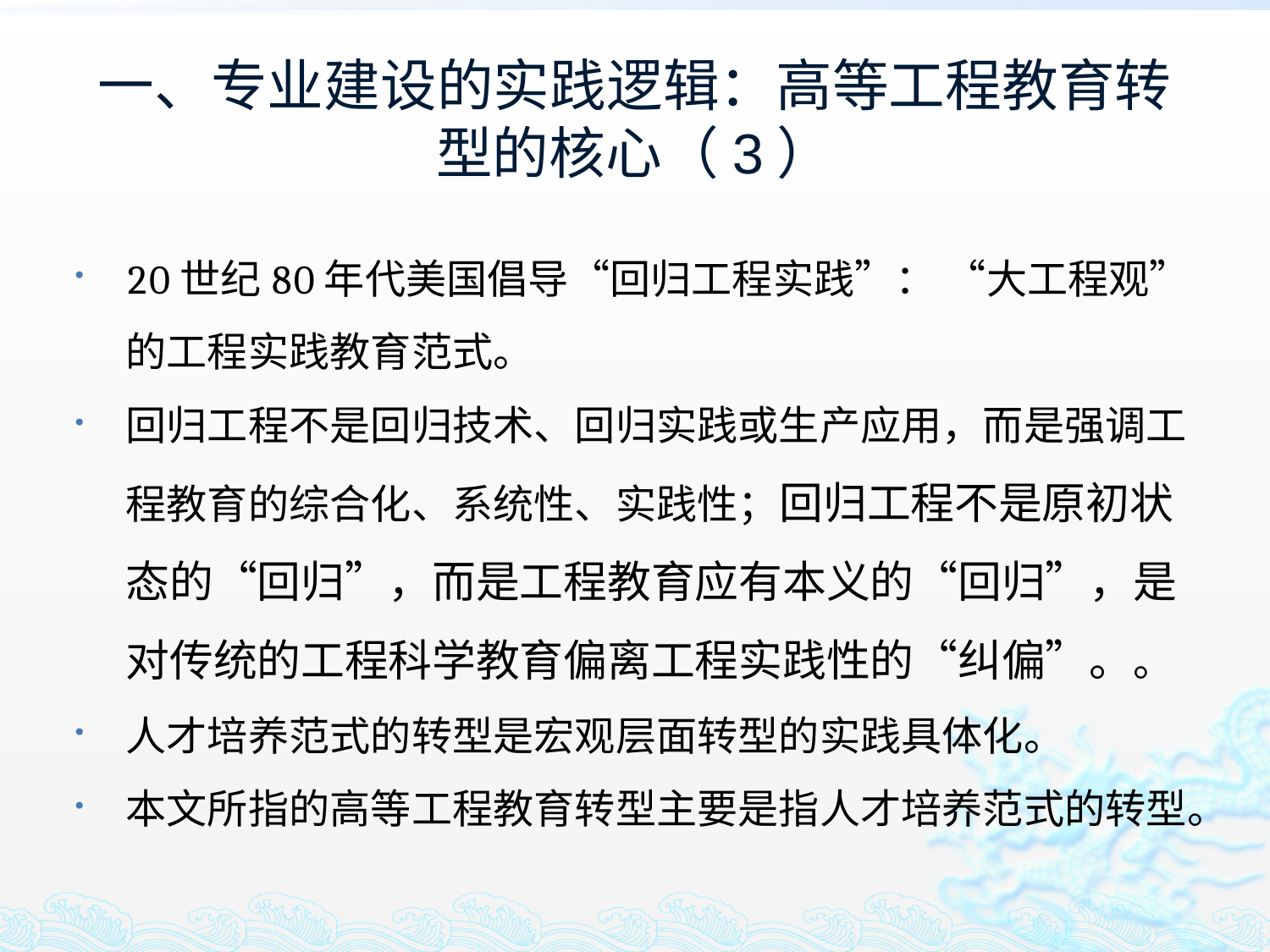

# 一、专业建设的实践逻辑：高等工程教育转型的核心（3）
20世纪80年代美国倡导“回归工程实践”： “大工程观”的工程实践教育范式。
回归工程不是回归技术、回归实践或生产应用，而是强调工程教育的综合化、系统性、实践性；回归工程不是原初状态的“回归”，而是工程教育应有本义的“回归”，是对传统的工程科学教育偏离工程实践性的“纠偏”。。
人才培养范式的转型是宏观层面转型的实践具体化。
本文所指的高等工程教育转型主要是指人才培养范式的转型。